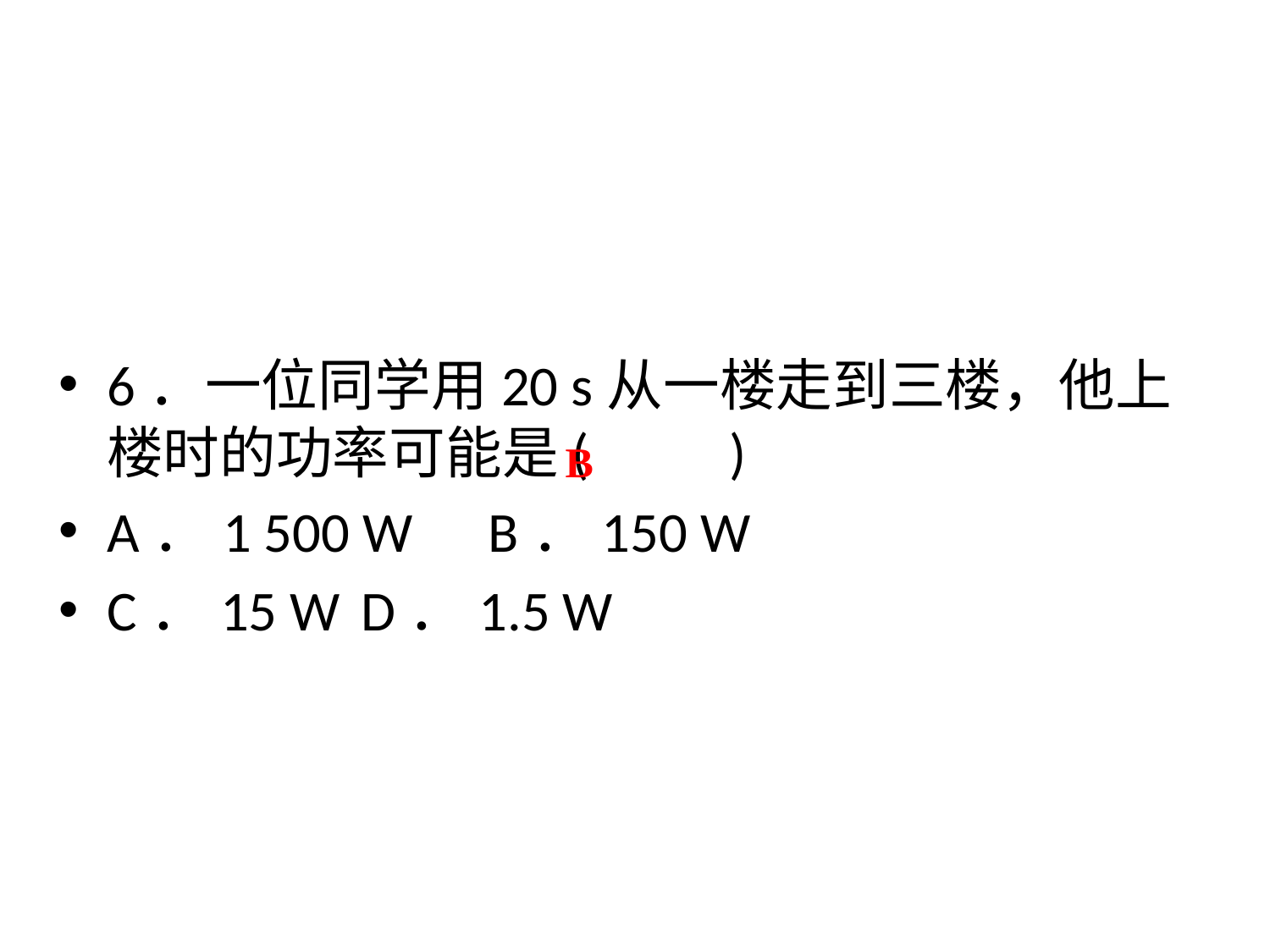

6．一位同学用20 s从一楼走到三楼，他上楼时的功率可能是(　　)
A．1 500 W	B．150 W
C．15 W	D．1.5 W
B